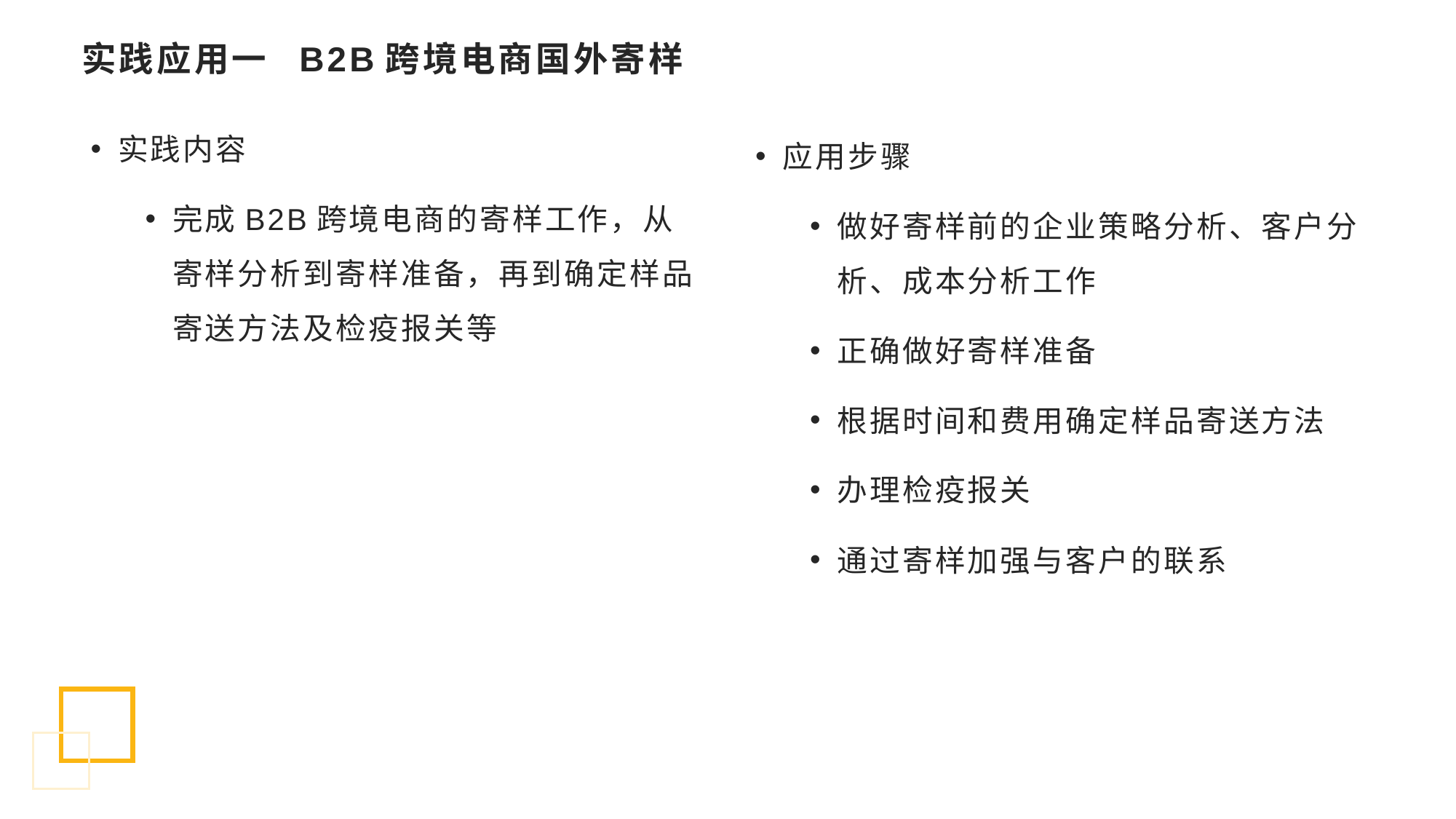

# 实践应用一  B2B跨境电商国外寄样
应用步骤
做好寄样前的企业策略分析、客户分析、成本分析工作
正确做好寄样准备
根据时间和费用确定样品寄送方法
办理检疫报关
通过寄样加强与客户的联系
实践内容
完成B2B跨境电商的寄样工作，从寄样分析到寄样准备，再到确定样品寄送方法及检疫报关等